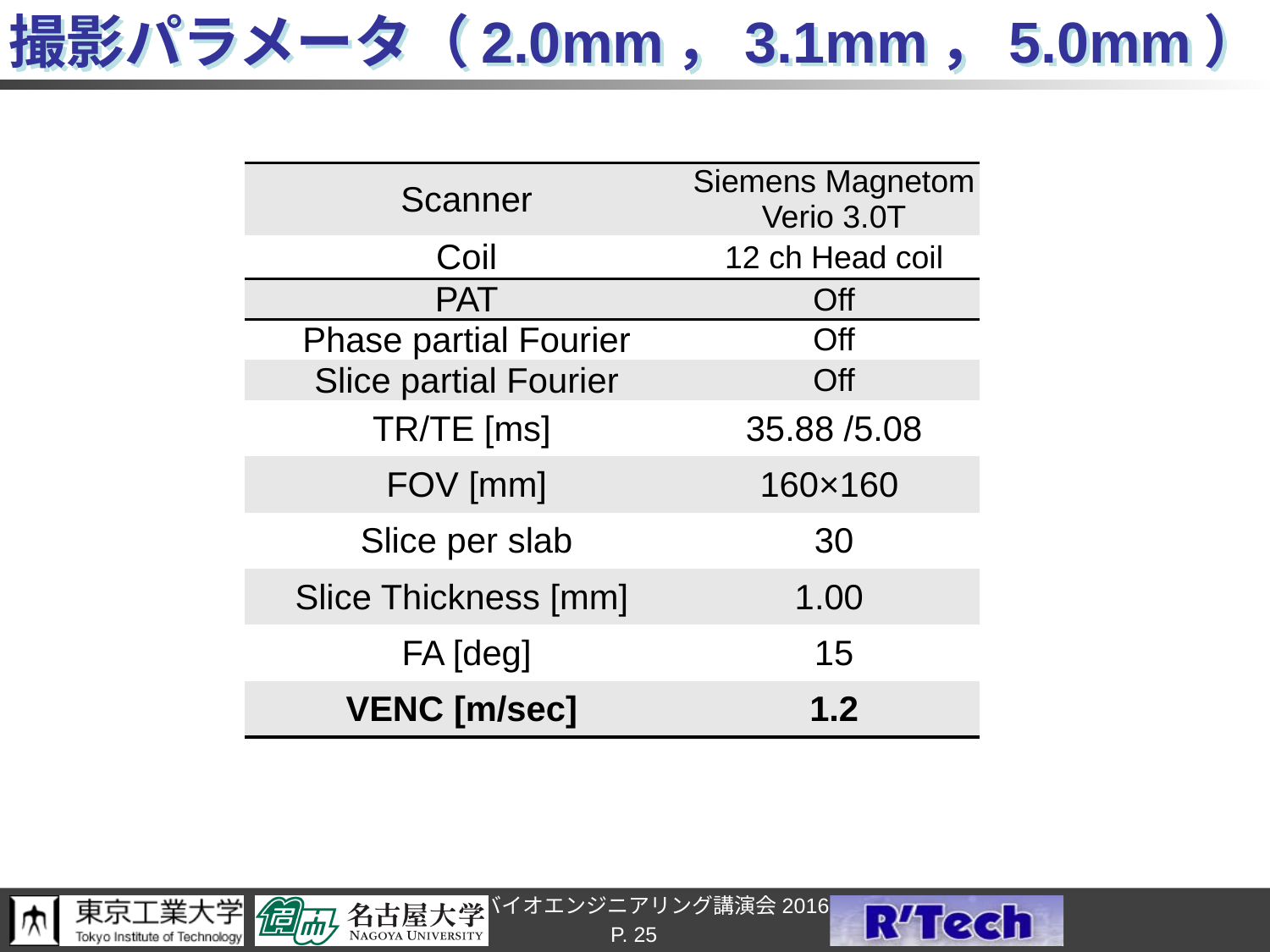

# 撮影パラメータ（2.0mm，3.1mm，5.0mm）
| Scanner | Siemens Magnetom Verio 3.0T |
| --- | --- |
| Coil | 12 ch Head coil |
| PAT | Off |
| Phase partial Fourier | Off |
| Slice partial Fourier | Off |
| TR/TE [ms] | 35.88 /5.08 |
| FOV [mm] | 160×160 |
| Slice per slab | 30 |
| Slice Thickness [mm] | 1.00 |
| FA [deg] | 15 |
| VENC [m/sec] | 1.2 |
P. 25